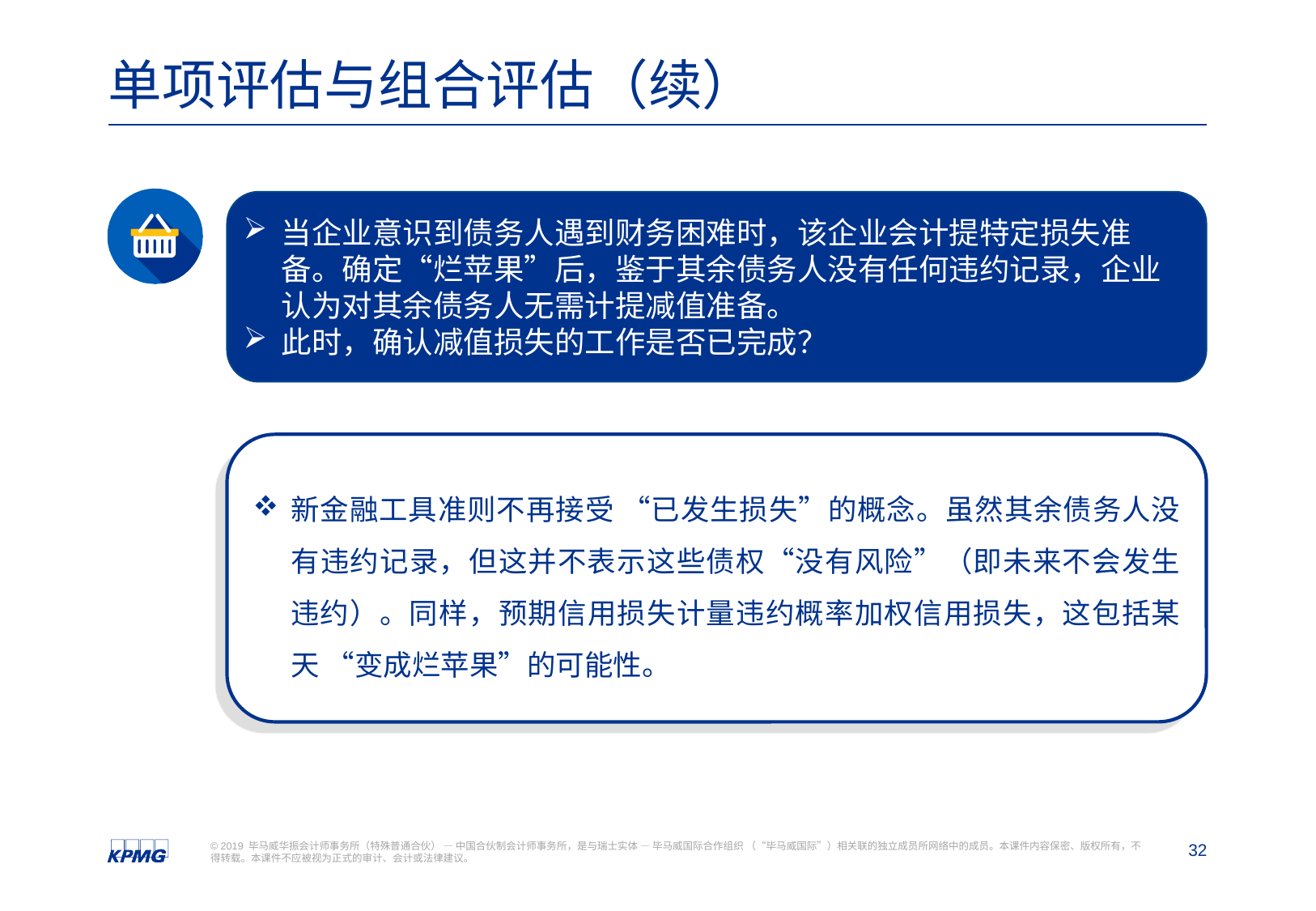

# 单项评估与组合评估（续）

当企业意识到债务人遇到财务困难时，该企业会计提特定损失准备。确定“烂苹果”后，鉴于其余债务人没有任何违约记录，企业认为对其余债务人无需计提减值准备。
此时，确认减值损失的工作是否已完成？
新金融工具准则不再接受 “已发生损失”的概念。虽然其余债务人没有违约记录，但这并不表示这些债权“没有风险”（即未来不会发生违约）。同样，预期信用损失计量违约概率加权信用损失，这包括某天 “变成烂苹果”的可能性。